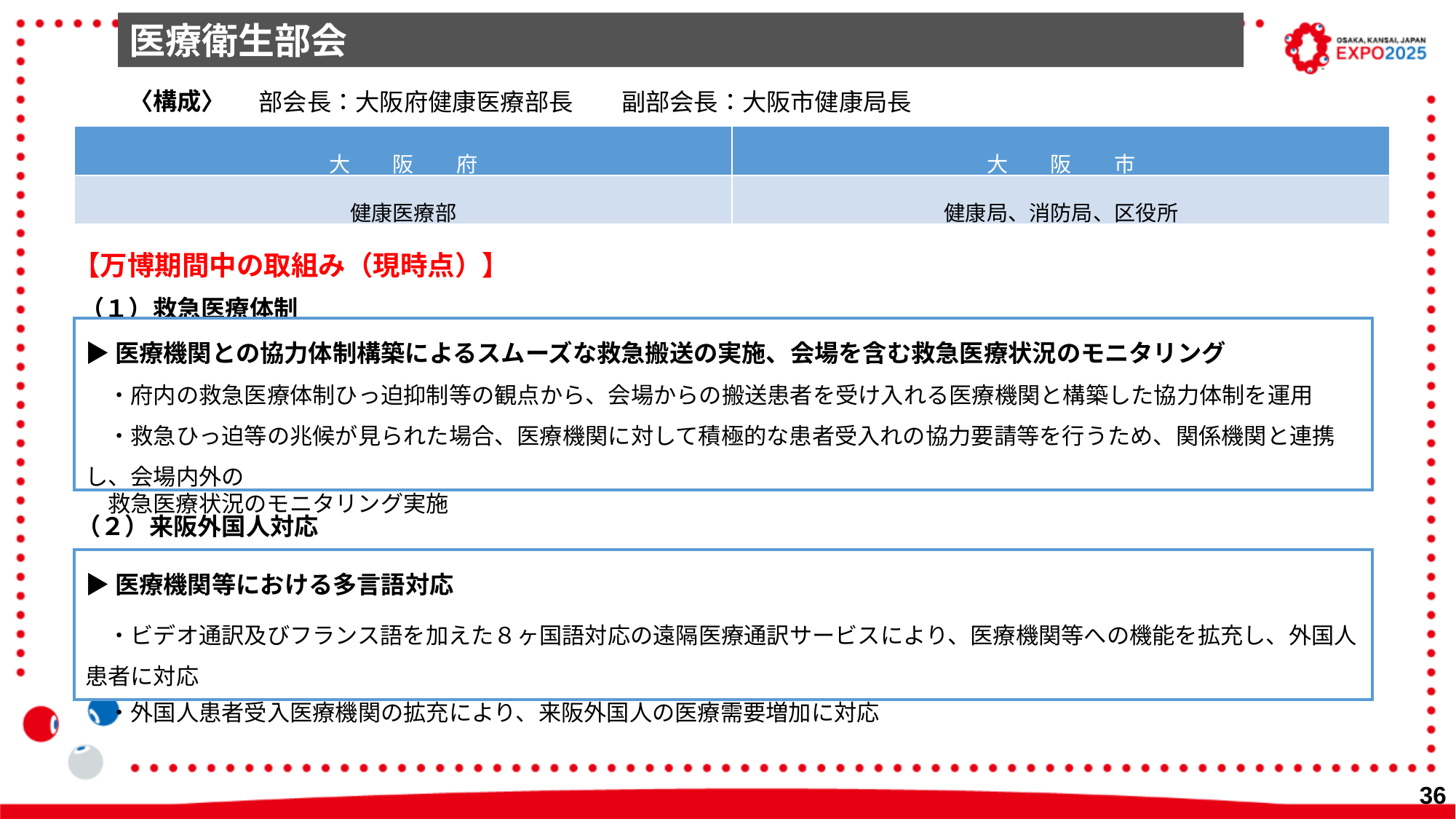

医療衛生部会

〈構成〉
　部会長：大阪府健康医療部長　　副部会長：大阪市健康局長
| 大　　阪　　府 | 大　　阪　　市 |
| --- | --- |
| 健康医療部 | 健康局、消防局、区役所 |
【万博期間中の取組み（現時点）】
（１）救急医療体制
▶医療機関との協力体制構築によるスムーズな救急搬送の実施、会場を含む救急医療状況のモニタリング
　・府内の救急医療体制ひっ迫抑制等の観点から、会場からの搬送患者を受け入れる医療機関と構築した協力体制を運用
　・救急ひっ迫等の兆候が見られた場合、医療機関に対して積極的な患者受入れの協力要請等を行うため、関係機関と連携し、会場内外の
    救急医療状況のモニタリング実施
（２）来阪外国人対応
▶医療機関等における多言語対応
　・ビデオ通訳及びフランス語を加えた８ヶ国語対応の遠隔医療通訳サービスにより、医療機関等への機能を拡充し、外国人患者に対応
　・外国人患者受入医療機関の拡充により、来阪外国人の医療需要増加に対応

36